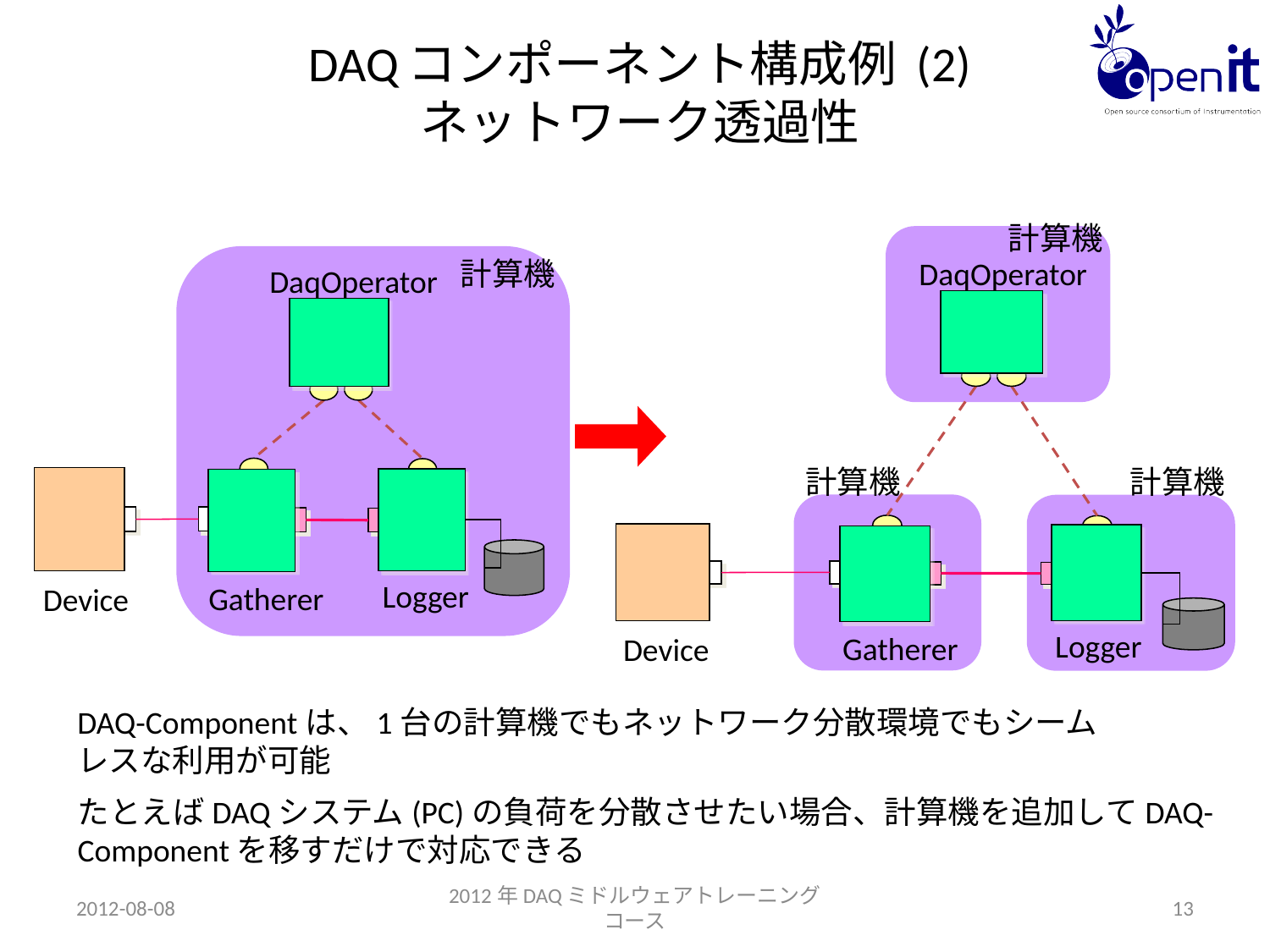

# DAQコンポーネント構成例 (2) ネットワーク透過性
計算機

DaqOperator

Logger
Gatherer
Device

計算機
DaqOperator

計算機
計算機

Logger
Gatherer
Device
DAQ-Componentは、1台の計算機でもネットワーク分散環境でもシームレスな利用が可能
たとえばDAQシステム(PC)の負荷を分散させたい場合、計算機を追加してDAQ-Componentを移すだけで対応できる
2012-08-08
2012年DAQミドルウェアトレーニングコース
13